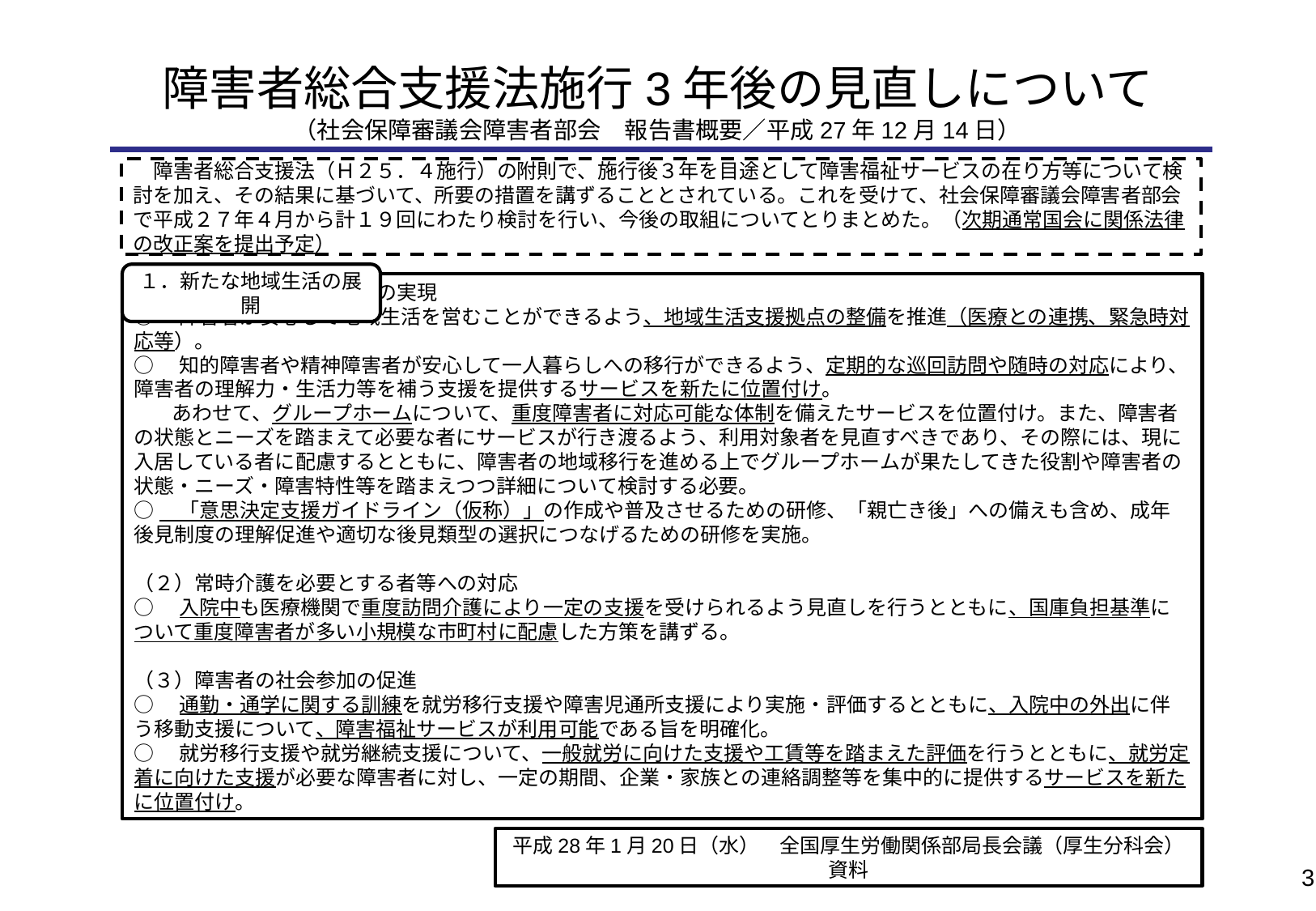

# 障害者総合支援法施行3年後の見直しについて （社会保障審議会障害者部会　報告書概要／平成27年12月14日）
　障害者総合支援法（Ｈ２５．４施行）の附則で、施行後３年を目途として障害福祉サービスの在り方等について検討を加え、その結果に基づいて、所要の措置を講ずることとされている。これを受けて、社会保障審議会障害者部会で平成２７年４月から計１９回にわたり検討を行い、今後の取組についてとりまとめた。（次期通常国会に関係法律の改正案を提出予定）
１．新たな地域生活の展開

（１）本人が望む地域生活の実現
○　障害者が安心して地域生活を営むことができるよう、地域生活支援拠点の整備を推進（医療との連携、緊急時対応等）。
○　知的障害者や精神障害者が安心して一人暮らしへの移行ができるよう、定期的な巡回訪問や随時の対応により、障害者の理解力・生活力等を補う支援を提供するサービスを新たに位置付け。
　    あわせて、グループホームについて、重度障害者に対応可能な体制を備えたサービスを位置付け。また、障害者の状態とニーズを踏まえて必要な者にサービスが行き渡るよう、利用対象者を見直すべきであり、その際には、現に入居している者に配慮するとともに、障害者の地域移行を進める上でグループホームが果たしてきた役割や障害者の状態・ニーズ・障害特性等を踏まえつつ詳細について検討する必要。
○　「意思決定支援ガイドライン（仮称）」の作成や普及させるための研修、「親亡き後」への備えも含め、成年後見制度の理解促進や適切な後見類型の選択につなげるための研修を実施。

（２）常時介護を必要とする者等への対応
○　入院中も医療機関で重度訪問介護により一定の支援を受けられるよう見直しを行うとともに、国庫負担基準について重度障害者が多い小規模な市町村に配慮した方策を講ずる。

（３）障害者の社会参加の促進
○　通勤・通学に関する訓練を就労移行支援や障害児通所支援により実施・評価するとともに、入院中の外出に伴う移動支援について、障害福祉サービスが利用可能である旨を明確化。
○　就労移行支援や就労継続支援について、一般就労に向けた支援や工賃等を踏まえた評価を行うとともに、就労定着に向けた支援が必要な障害者に対し、一定の期間、企業・家族との連絡調整等を集中的に提供するサービスを新たに位置付け。
平成28年1月20日（水）　全国厚生労働関係部局長会議（厚生分科会）資料
3